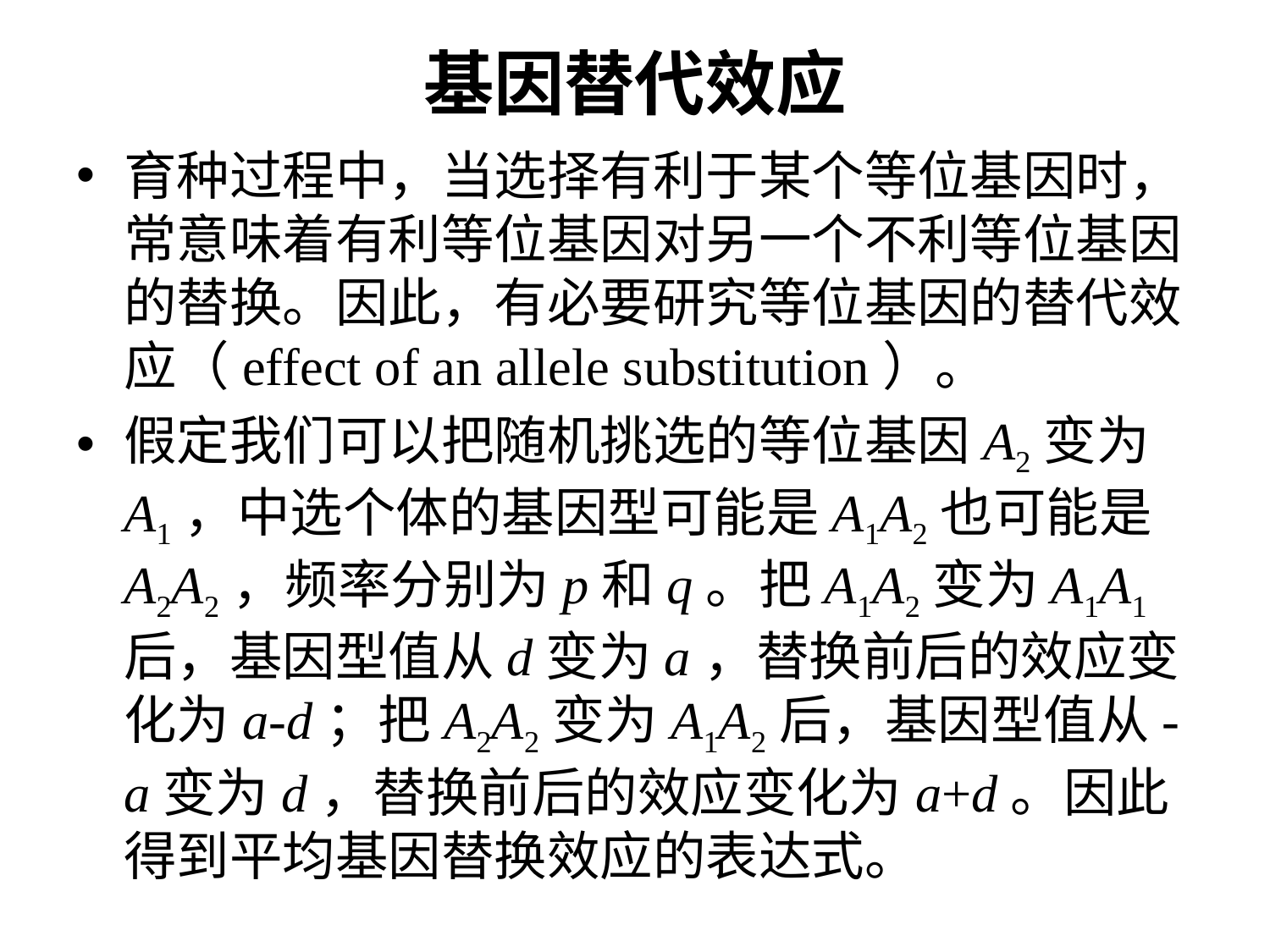

# 基因替代效应
育种过程中，当选择有利于某个等位基因时，常意味着有利等位基因对另一个不利等位基因的替换。因此，有必要研究等位基因的替代效应（effect of an allele substitution）。
假定我们可以把随机挑选的等位基因A2变为A1，中选个体的基因型可能是A1A2也可能是A2A2，频率分别为p和q。把A1A2变为A1A1后，基因型值从d变为a，替换前后的效应变化为a-d；把A2A2变为A1A2后，基因型值从-a变为d，替换前后的效应变化为a+d。因此得到平均基因替换效应的表达式。